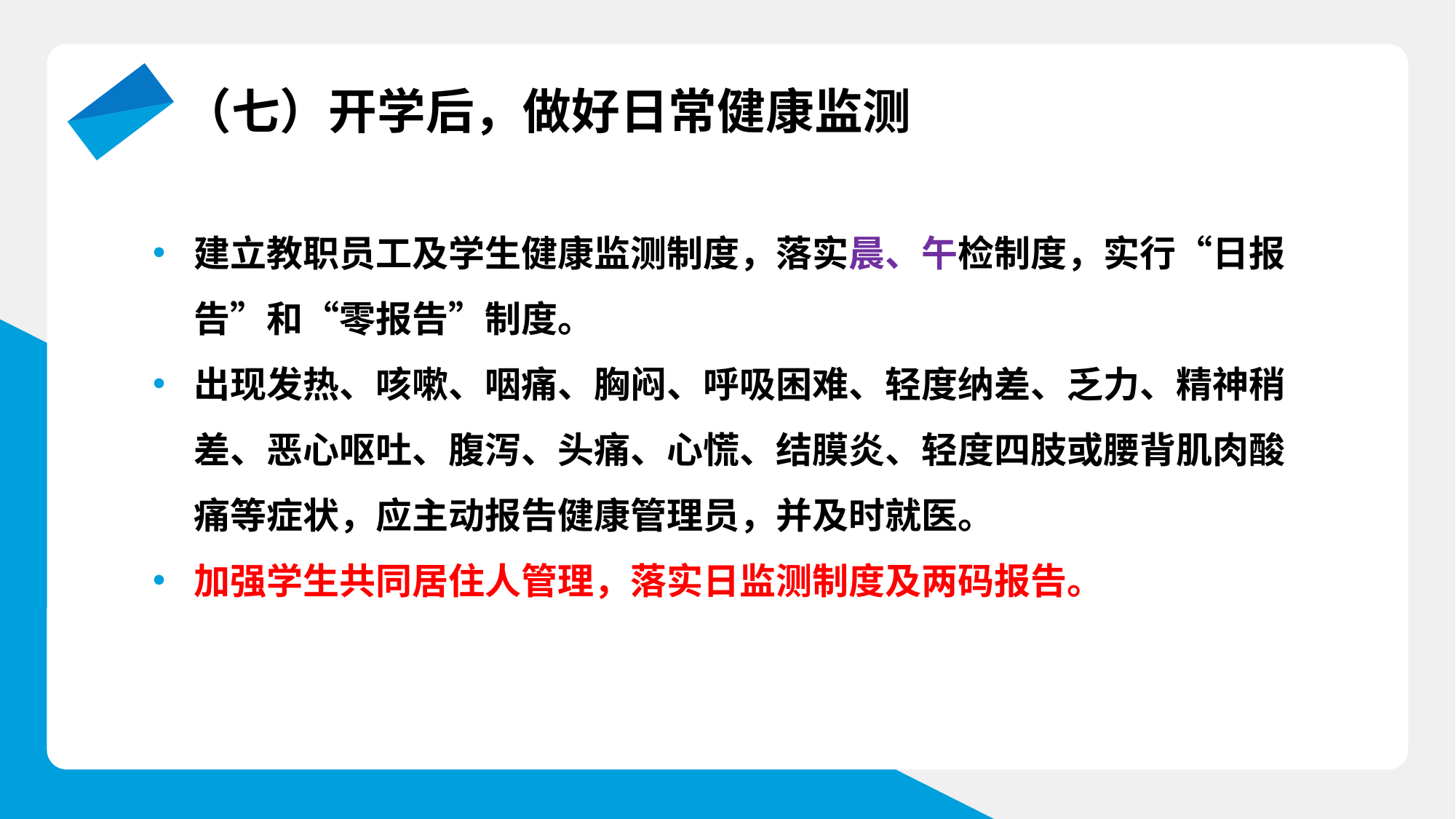

（七）开学后，做好日常健康监测

建立教职员工及学生健康监测制度，落实晨、午检制度，实行“日报告”和“零报告”制度。
出现发热、咳嗽、咽痛、胸闷、呼吸困难、轻度纳差、乏力、精神稍差、恶心呕吐、腹泻、头痛、心慌、结膜炎、轻度四肢或腰背肌肉酸痛等症状，应主动报告健康管理员，并及时就医。
加强学生共同居住人管理，落实日监测制度及两码报告。